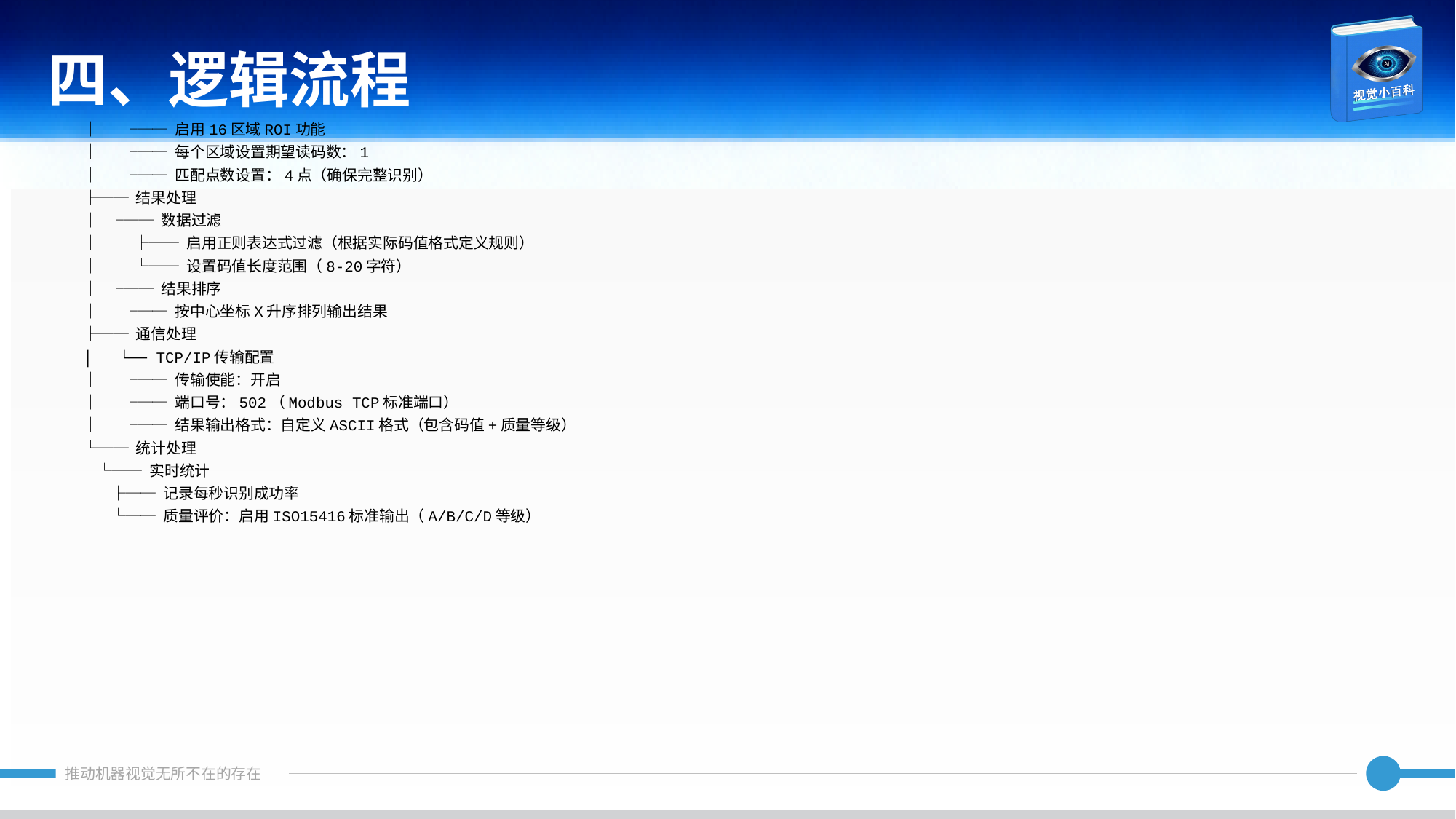

四、逻辑流程

│       ├── 启用16区域ROI功能
│       ├── 每个区域设置期望读码数：1
│       └── 匹配点数设置：4点（确保完整识别）
├── 结果处理
│   ├── 数据过滤
│   │   ├── 启用正则表达式过滤（根据实际码值格式定义规则）
│   │   └── 设置码值长度范围（8-20字符）
│   └── 结果排序
│       └── 按中心坐标X升序排列输出结果
├── 通信处理
│   └── TCP/IP传输配置
│       ├── 传输使能：开启
│       ├── 端口号：502（Modbus TCP标准端口）
│       └── 结果输出格式：自定义ASCII格式（包含码值+质量等级）
└── 统计处理
    └── 实时统计
        ├── 记录每秒识别成功率
        └── 质量评价：启用ISO15416标准输出（A/B/C/D等级）
9